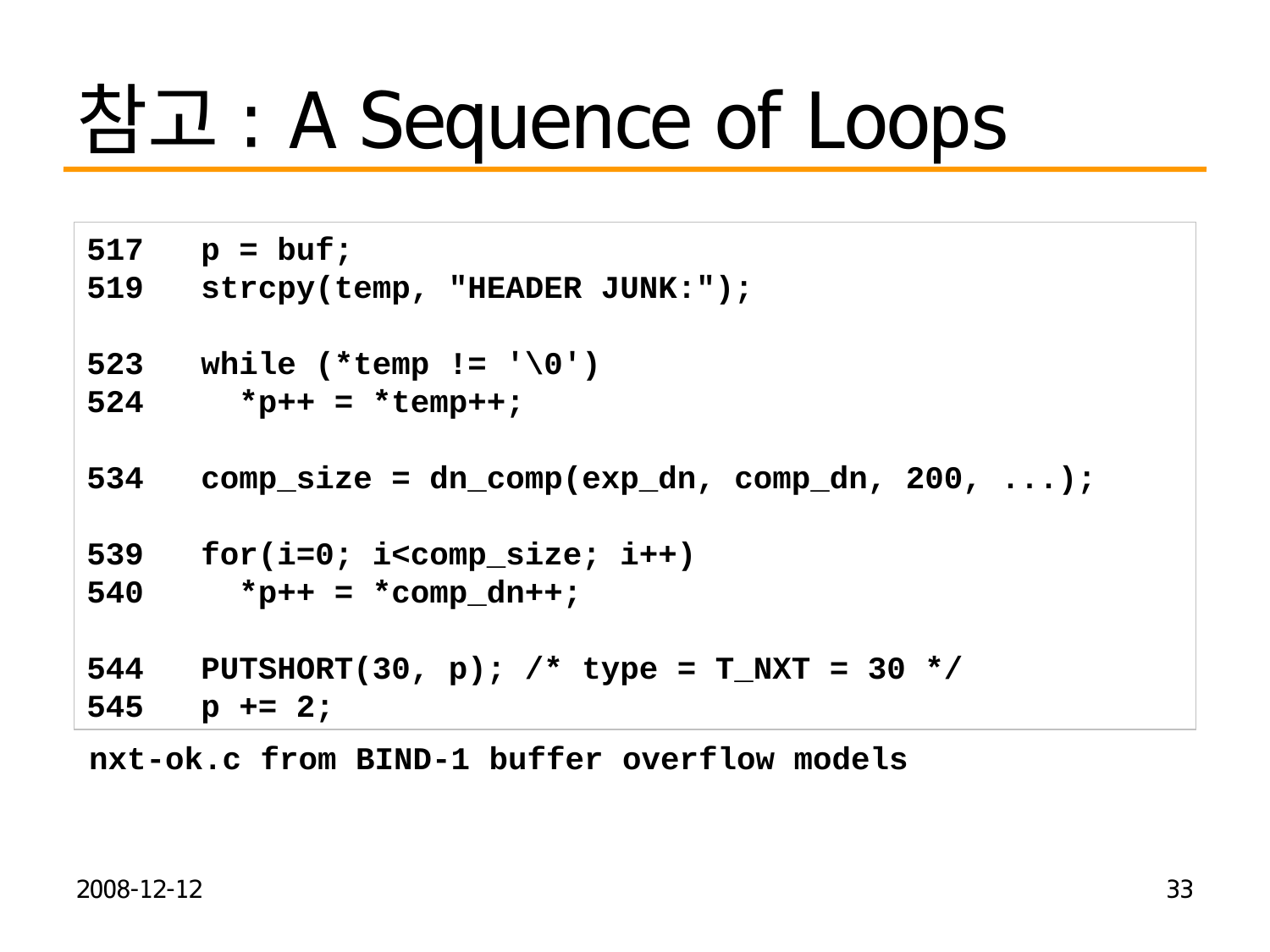

# 참고: A Sequence of Loops
517   p = buf;
519   strcpy(temp, "HEADER JUNK:");

523   while (*temp != '\0')
524     *p++ = *temp++;

534   comp_size = dn_comp(exp_dn, comp_dn, 200, ...);

539   for(i=0; i<comp_size; i++)
540     *p++ = *comp_dn++;

544   PUTSHORT(30, p); /* type = T_NXT = 30 */
545   p += 2;
nxt-ok.c from BIND-1 buffer overflow models
2008-12-12
33